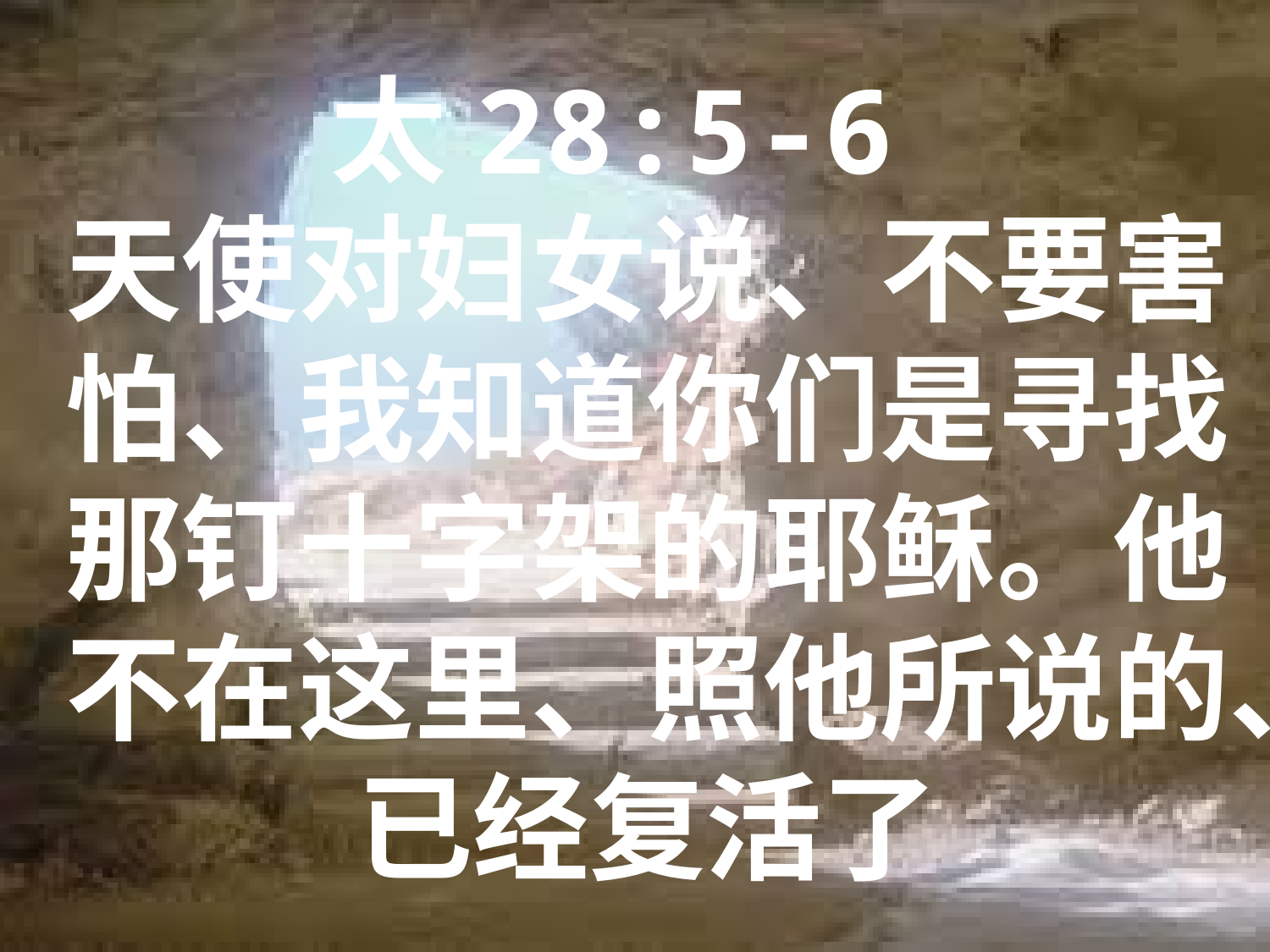

# 太28:5-6 天使对妇女说、不要害怕、我知道你们是寻找那钉十字架的耶稣。他不在这里、照他所说的、已经复活了